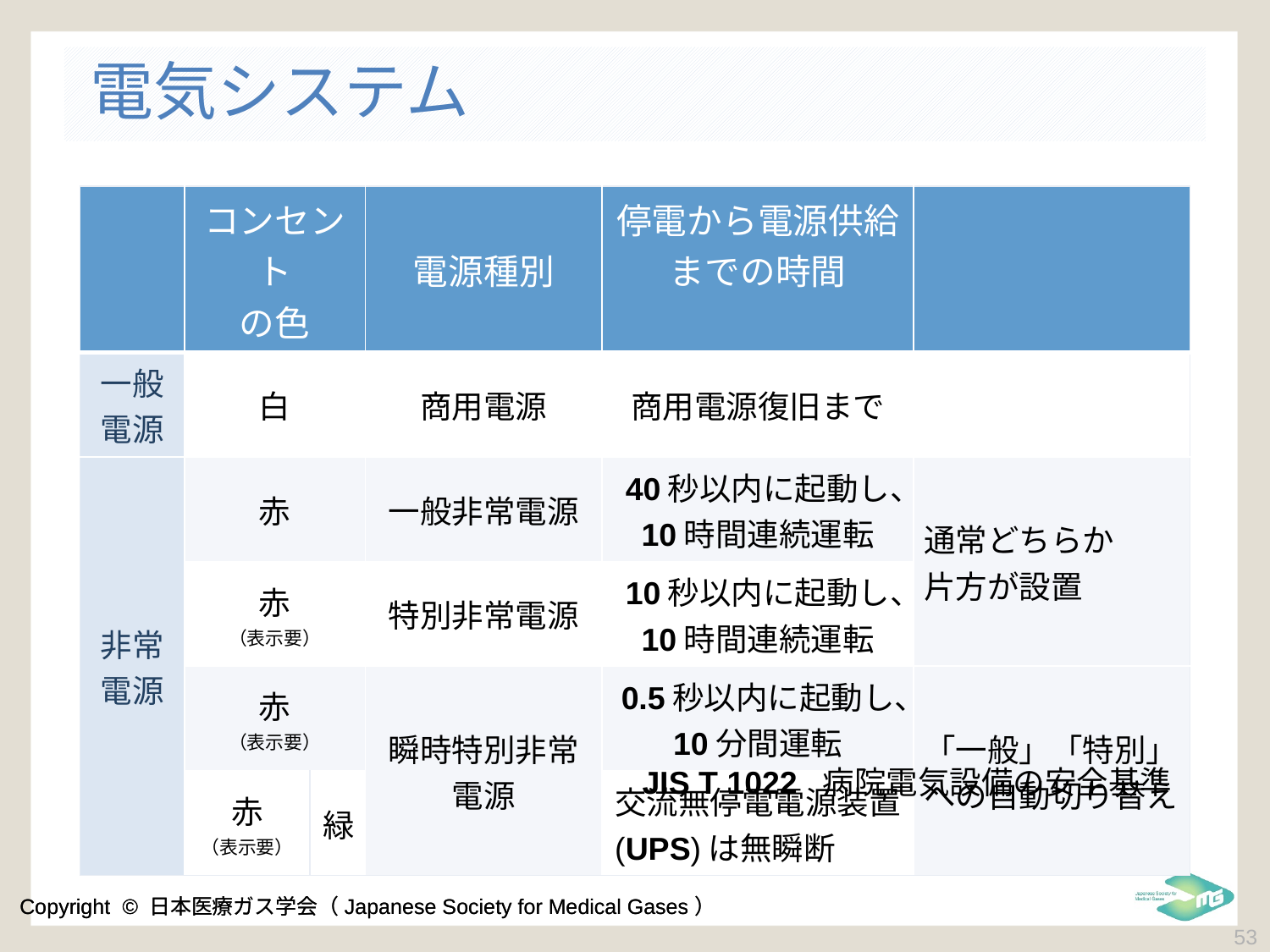

# 電気システム
|  | コンセント の色 |  | 電源種別 | 停電から電源供給までの時間 |  |
| --- | --- | --- | --- | --- | --- |
| 一般 電源 | 白 |  | 商用電源 | 商用電源復旧まで |  |
| 非常 電源 | 赤 |  | 一般非常電源 | 40秒以内に起動し、10時間連続運転 | 通常どちらか 片方が設置 |
|  | 赤 （表示要） |  | 特別非常電源 | 10秒以内に起動し、10時間連続運転 |  |
|  | 赤 （表示要） |  | 瞬時特別非常 電源 | 0.5秒以内に起動し、10分間運転 | 「一般」「特別」への自動切り替え |
|  | 赤 （表示要） | 緑 |  | 交流無停電電源装置(UPS)は無瞬断 |  |
JIS T 1022  病院電気設備の安全基準
 53